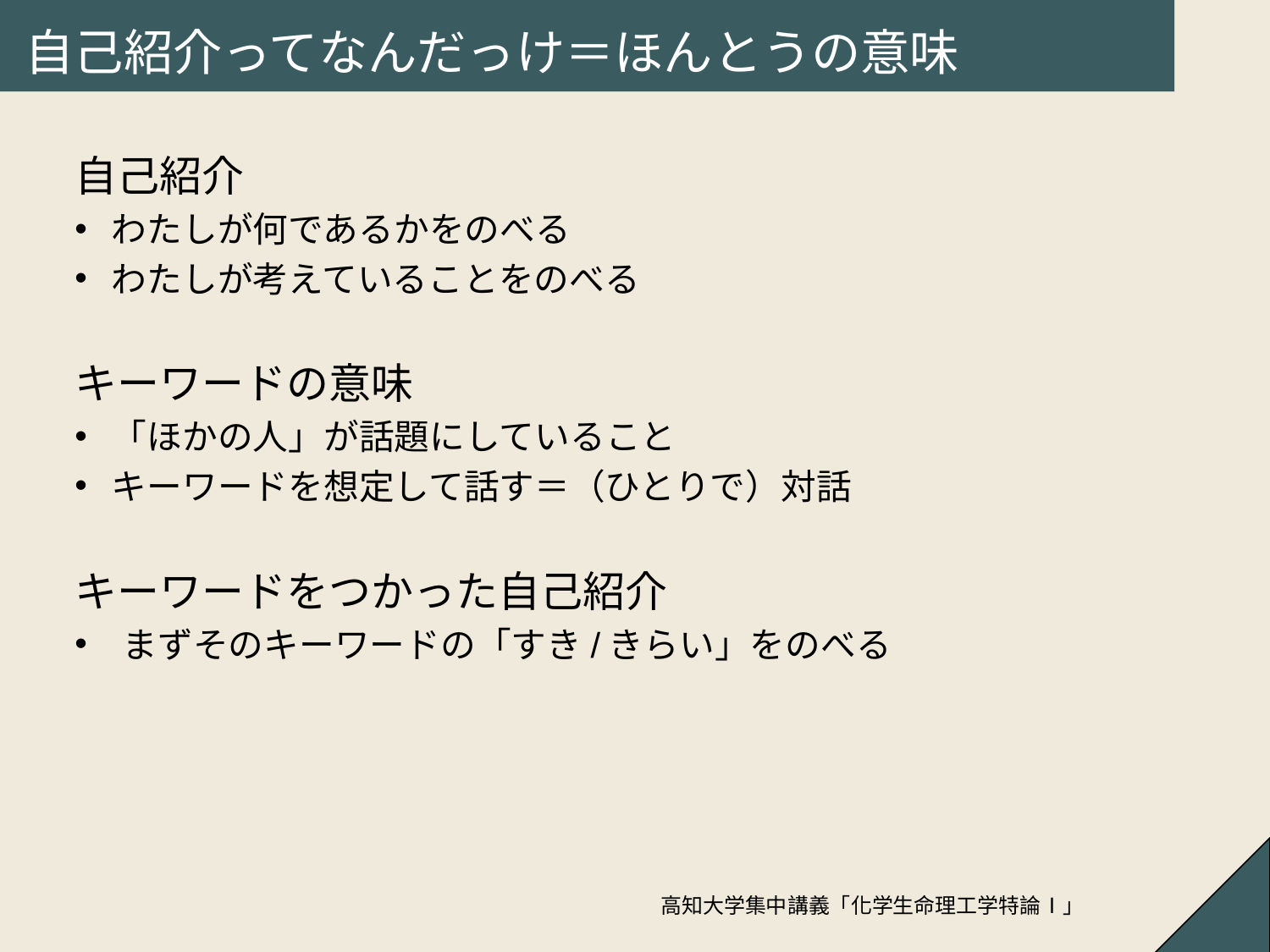

# 自己紹介ってなんだっけ＝ほんとうの意味
自己紹介
わたしが何であるかをのべる
わたしが考えていることをのべる

キーワードの意味
「ほかの人」が話題にしていること
キーワードを想定して話す＝（ひとりで）対話

キーワードをつかった自己紹介
まずそのキーワードの「すき/きらい」をのべる